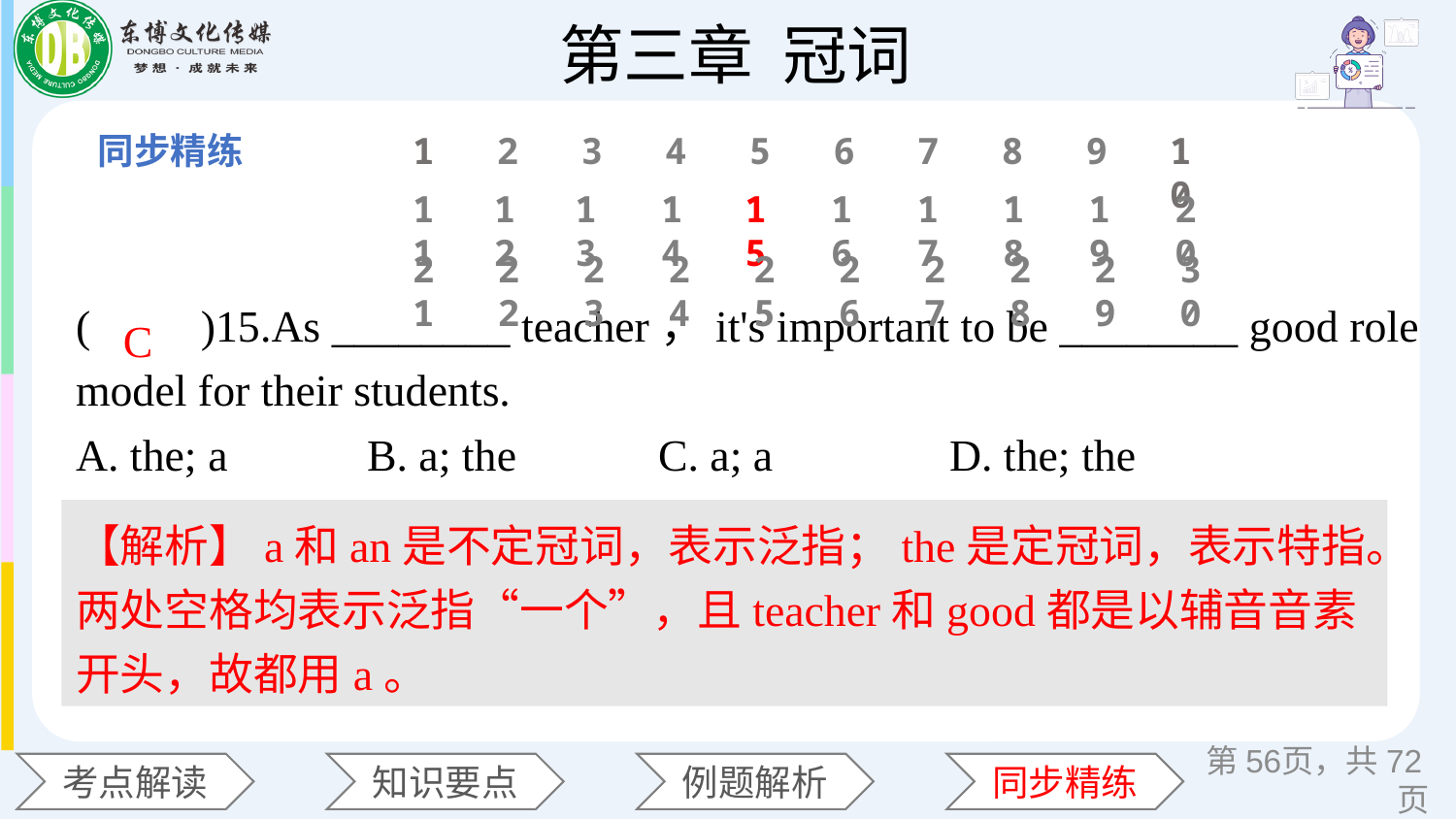

1
2
3
4
5
6
7
8
9
10
11
12
13
14
15
16
17
18
19
20

(　　)15.As ________ teacher，it's important to be ________ good role model for their students.
A. the; a    	B. a; the    	C. a; a    	D. the; the
21
22
23
24
25
26
27
28
29
30
C
【解析】a和an是不定冠词，表示泛指；the是定冠词，表示特指。两处空格均表示泛指“一个”，且teacher和good都是以辅音音素开头，故都用a。
第56页，共72页